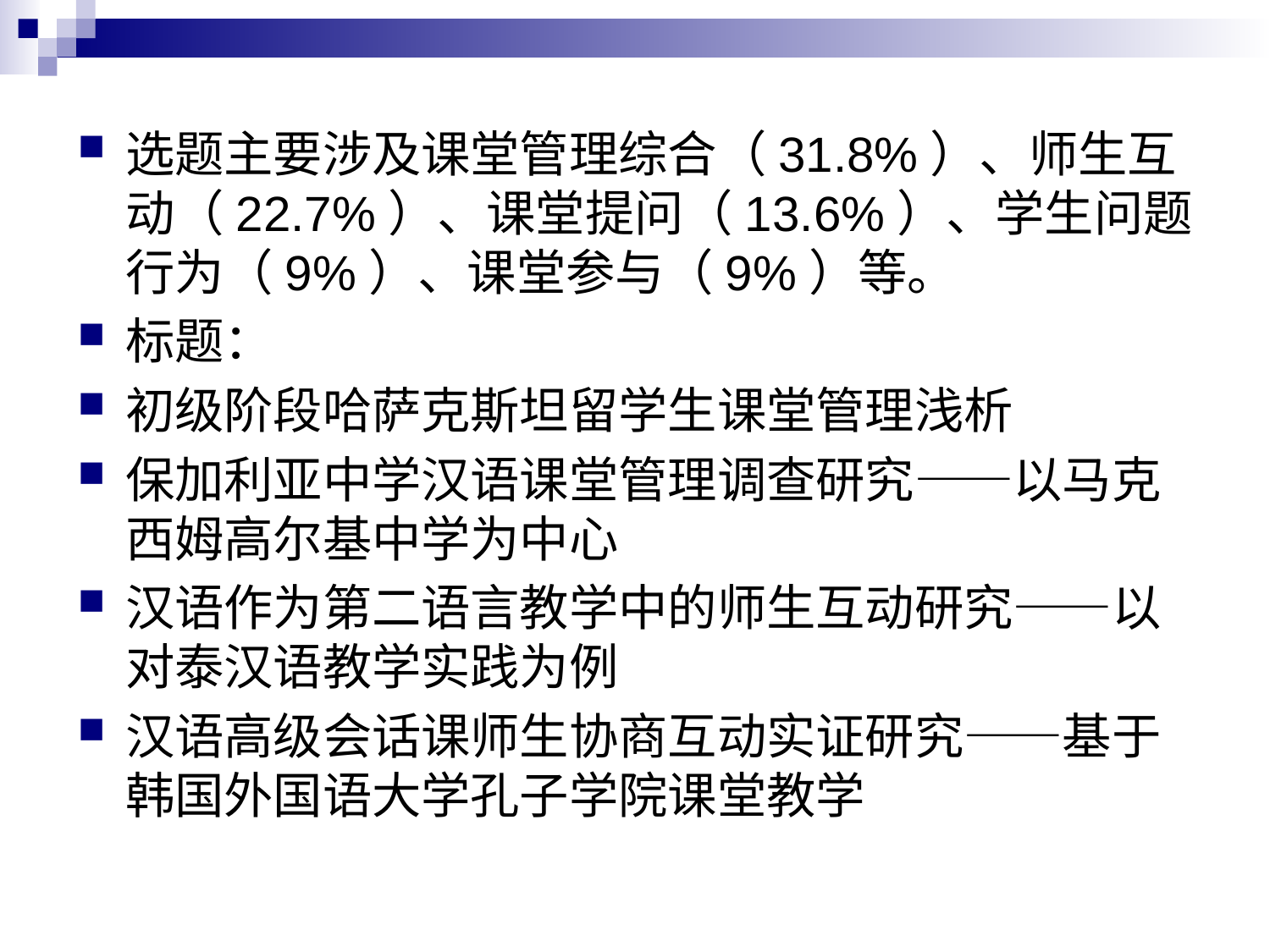

选题主要涉及课堂管理综合（31.8%）、师生互动（22.7%）、课堂提问（13.6%）、学生问题行为（9%）、课堂参与（9%）等。
标题：
初级阶段哈萨克斯坦留学生课堂管理浅析
保加利亚中学汉语课堂管理调查研究——以马克西姆高尔基中学为中心
汉语作为第二语言教学中的师生互动研究——以对泰汉语教学实践为例
汉语高级会话课师生协商互动实证研究——基于韩国外国语大学孔子学院课堂教学